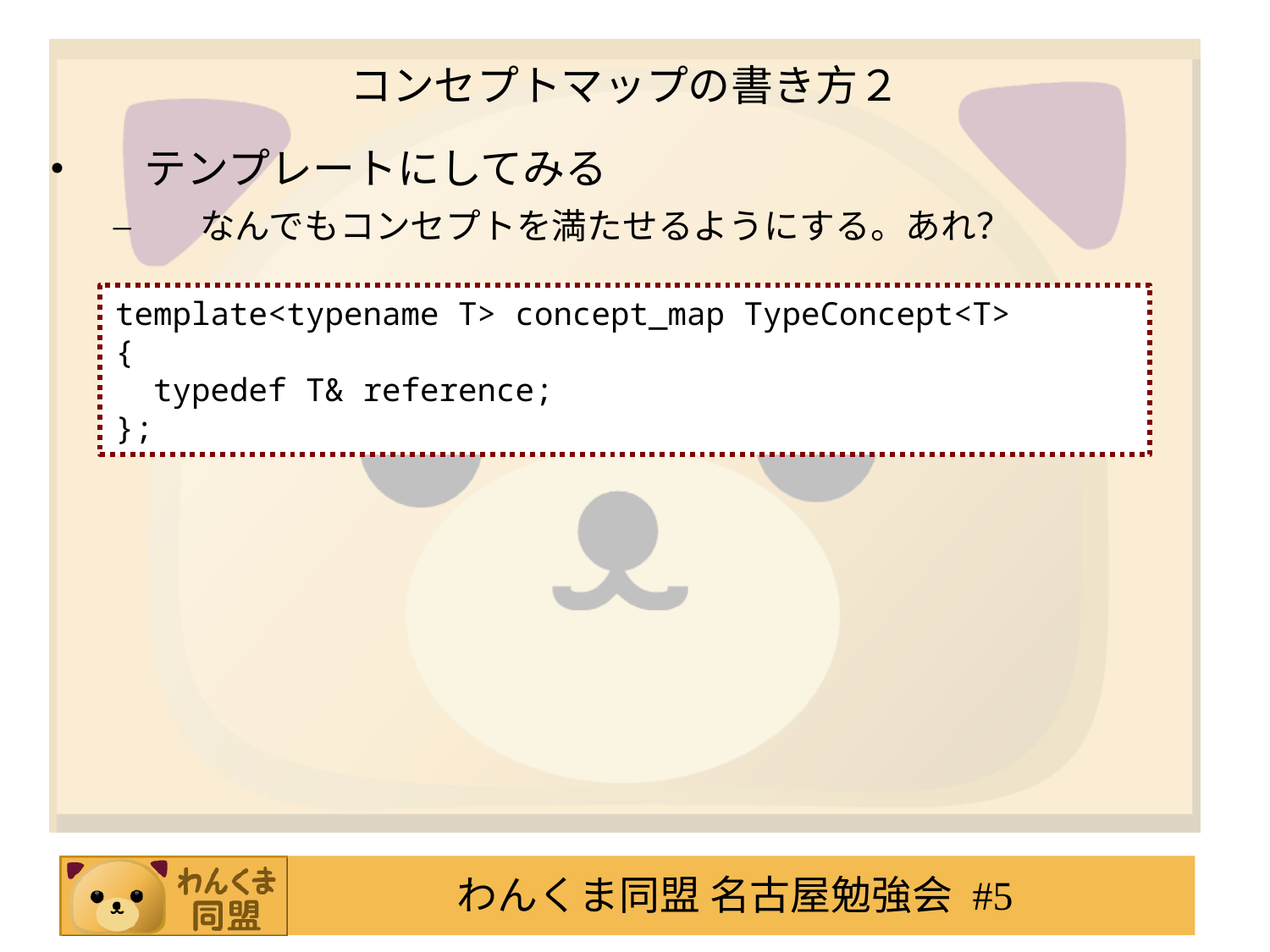

# コンセプトマップの書き方２
テンプレートにしてみる
なんでもコンセプトを満たせるようにする。あれ？
template<typename T> concept_map TypeConcept<T>
{
  typedef T& reference;
};